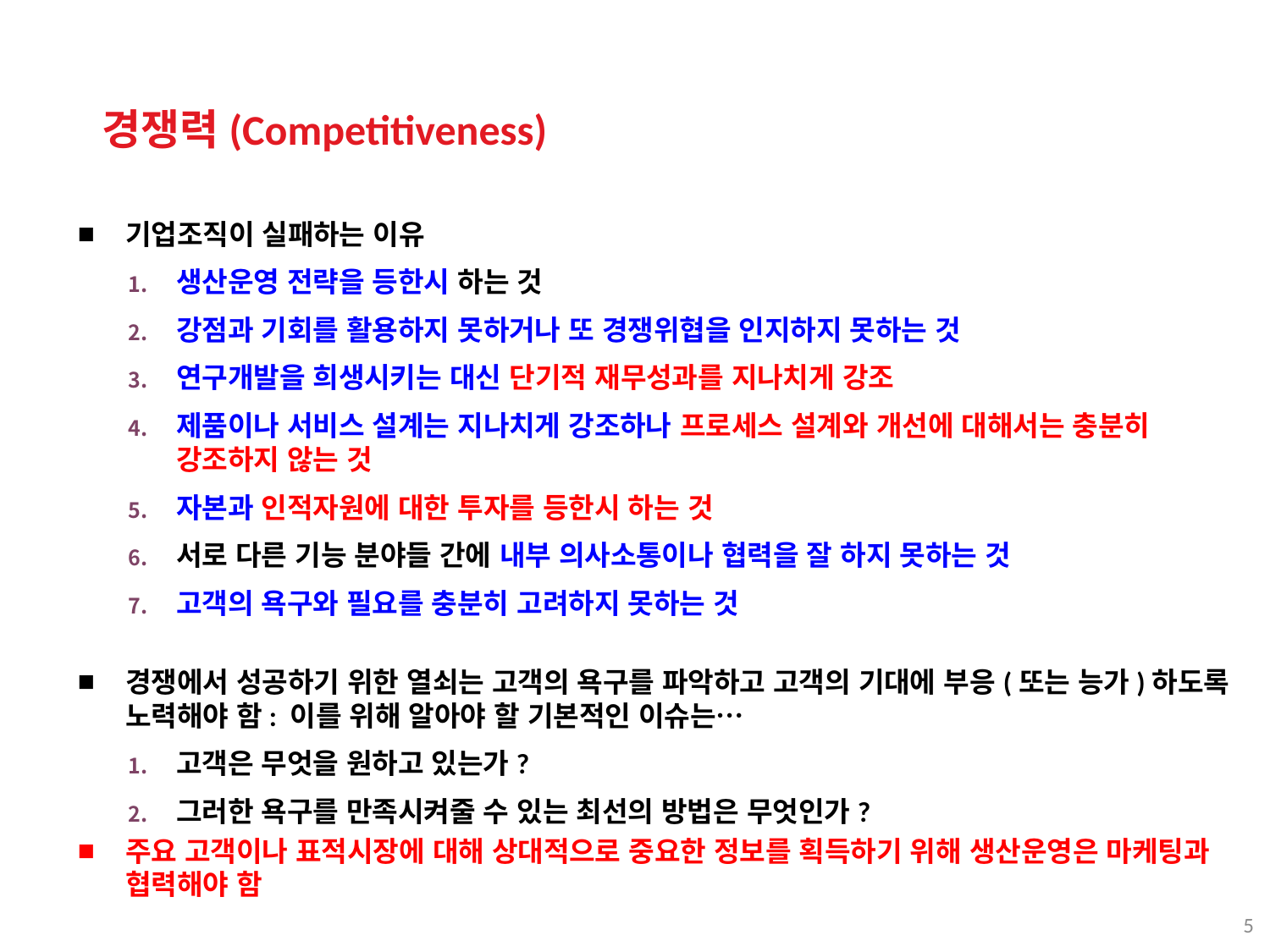

경쟁력(Competitiveness)
기업조직이 실패하는 이유
생산운영 전략을 등한시 하는 것
강점과 기회를 활용하지 못하거나 또 경쟁위협을 인지하지 못하는 것
연구개발을 희생시키는 대신 단기적 재무성과를 지나치게 강조
제품이나 서비스 설계는 지나치게 강조하나 프로세스 설계와 개선에 대해서는 충분히 강조하지 않는 것
자본과 인적자원에 대한 투자를 등한시 하는 것
서로 다른 기능 분야들 간에 내부 의사소통이나 협력을 잘 하지 못하는 것
고객의 욕구와 필요를 충분히 고려하지 못하는 것

경쟁에서 성공하기 위한 열쇠는 고객의 욕구를 파악하고 고객의 기대에 부응(또는 능가)하도록 노력해야 함: 이를 위해 알아야 할 기본적인 이슈는…
고객은 무엇을 원하고 있는가?
그러한 욕구를 만족시켜줄 수 있는 최선의 방법은 무엇인가?
주요 고객이나 표적시장에 대해 상대적으로 중요한 정보를 획득하기 위해 생산운영은 마케팅과 협력해야 함

5